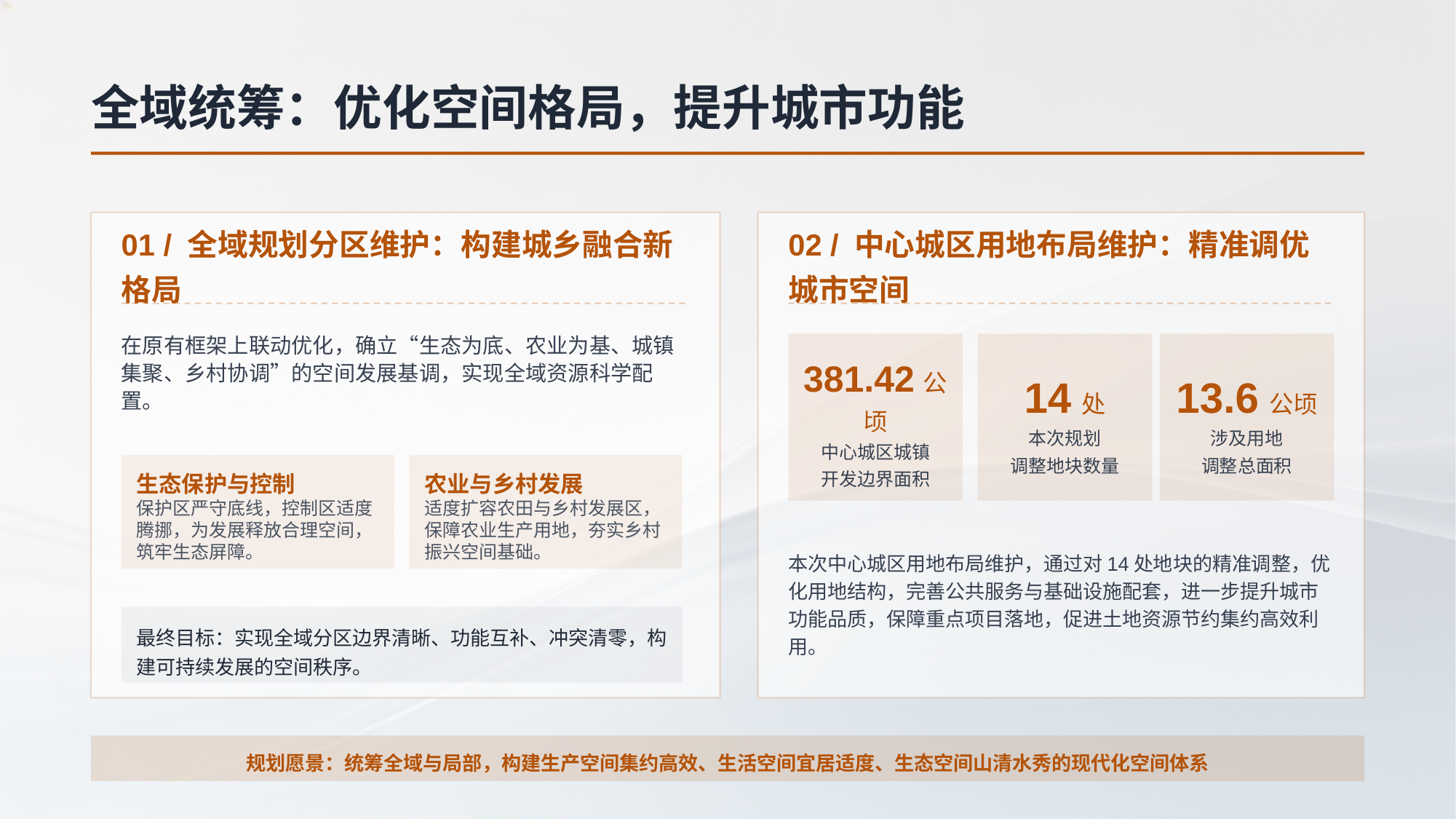

全域统筹：优化空间格局，提升城市功能

01 / 全域规划分区维护：构建城乡融合新格局
02 / 中心城区用地布局维护：精准调优城市空间
在原有框架上联动优化，确立“生态为底、农业为基、城镇集聚、乡村协调”的空间发展基调，实现全域资源科学配置。

381.42公顷
中心城区城镇
开发边界面积
14处
本次规划
调整地块数量
13.6公顷
涉及用地
调整总面积

生态保护与控制
保护区严守底线，控制区适度腾挪，为发展释放合理空间，筑牢生态屏障。
农业与乡村发展
适度扩容农田与乡村发展区，保障农业生产用地，夯实乡村振兴空间基础。
本次中心城区用地布局维护，通过对14处地块的精准调整，优化用地结构，完善公共服务与基础设施配套，进一步提升城市功能品质，保障重点项目落地，促进土地资源节约集约高效利用。

最终目标：实现全域分区边界清晰、功能互补、冲突清零，构建可持续发展的空间秩序。

规划愿景：统筹全域与局部，构建生产空间集约高效、生活空间宜居适度、生态空间山清水秀的现代化空间体系